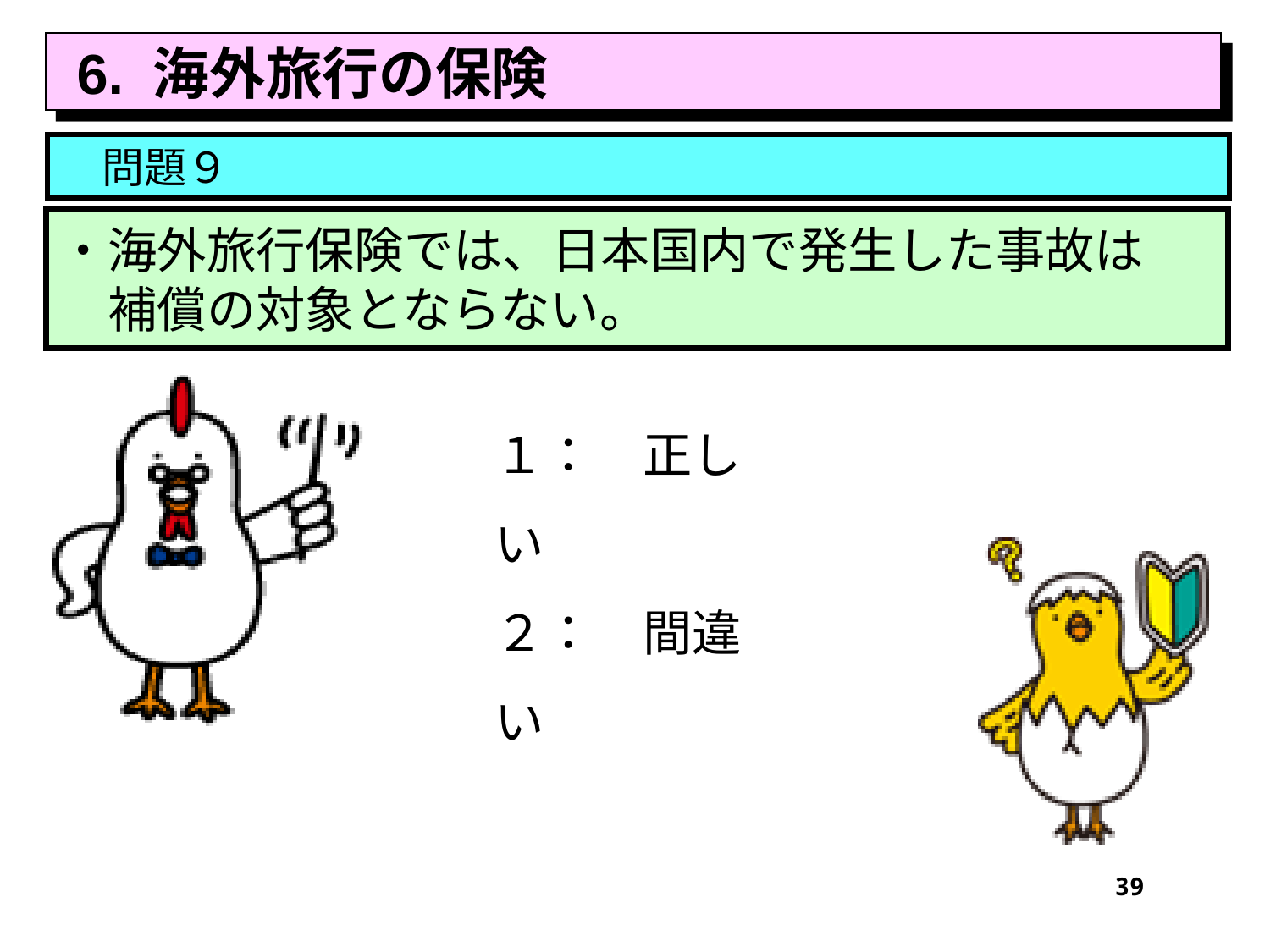

6. 海外旅行の保険
　問題９
・海外旅行保険では、日本国内で発生した事故は
　補償の対象とならない。

１：　正しい
２：　間違い

39